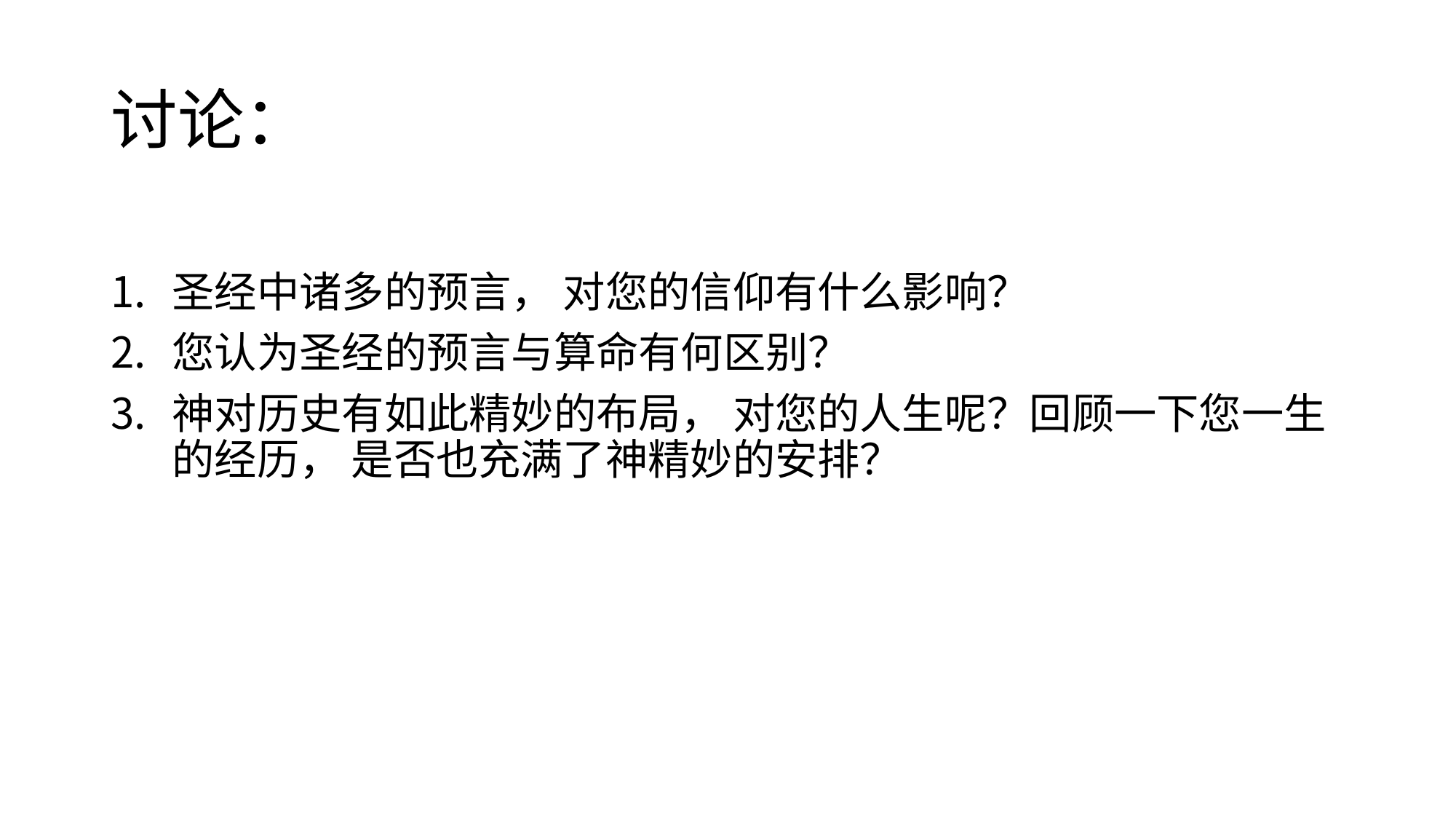

# 讨论：
圣经中诸多的预言， 对您的信仰有什么影响？
您认为圣经的预言与算命有何区别？
神对历史有如此精妙的布局， 对您的人生呢？回顾一下您一生的经历， 是否也充满了神精妙的安排？